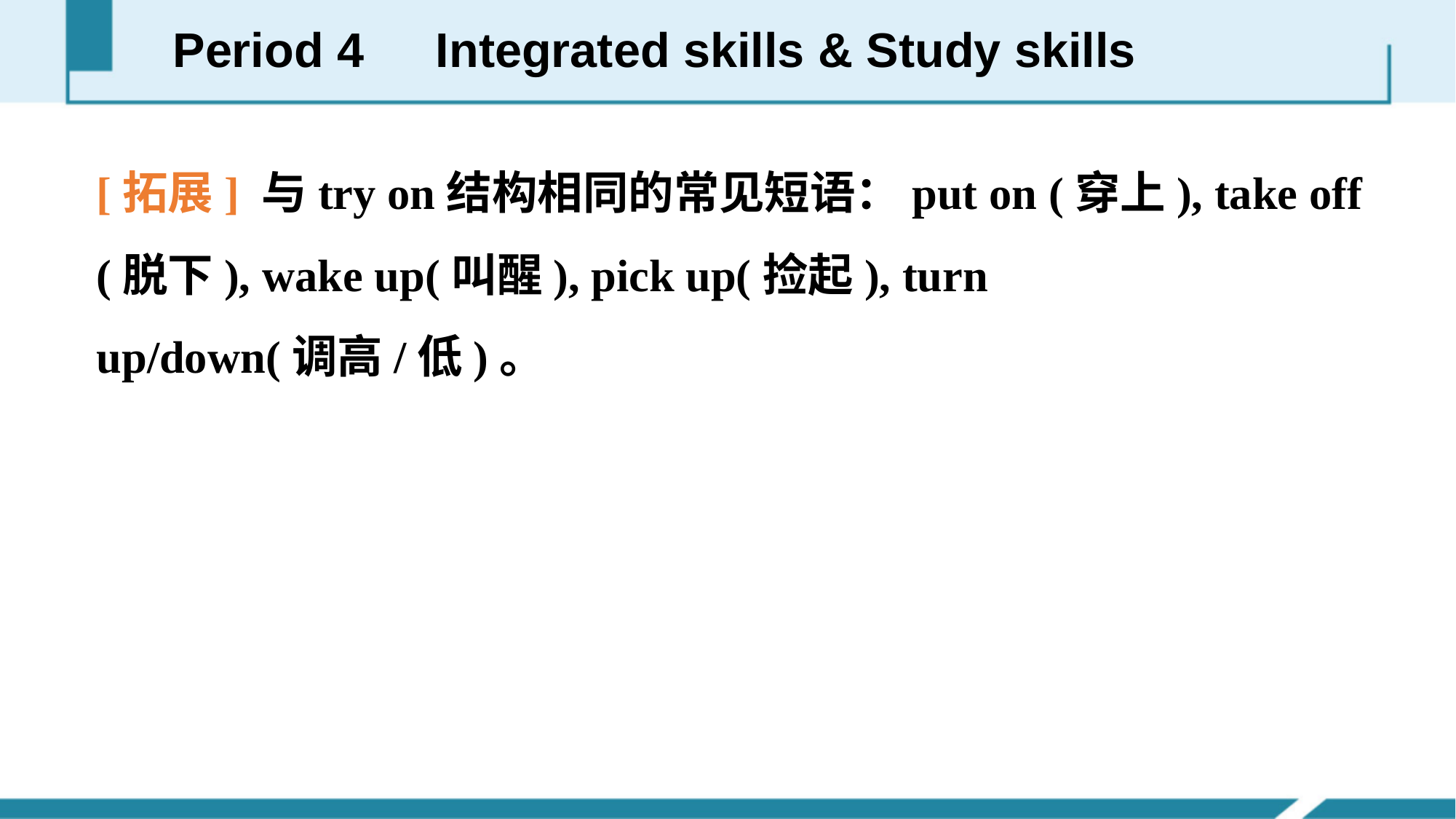

Period 4　Integrated skills & Study skills
[拓展] 与try on结构相同的常见短语：put on (穿上), take off (脱下), wake up(叫醒), pick up(捡起), turn up/down(调高/低)。